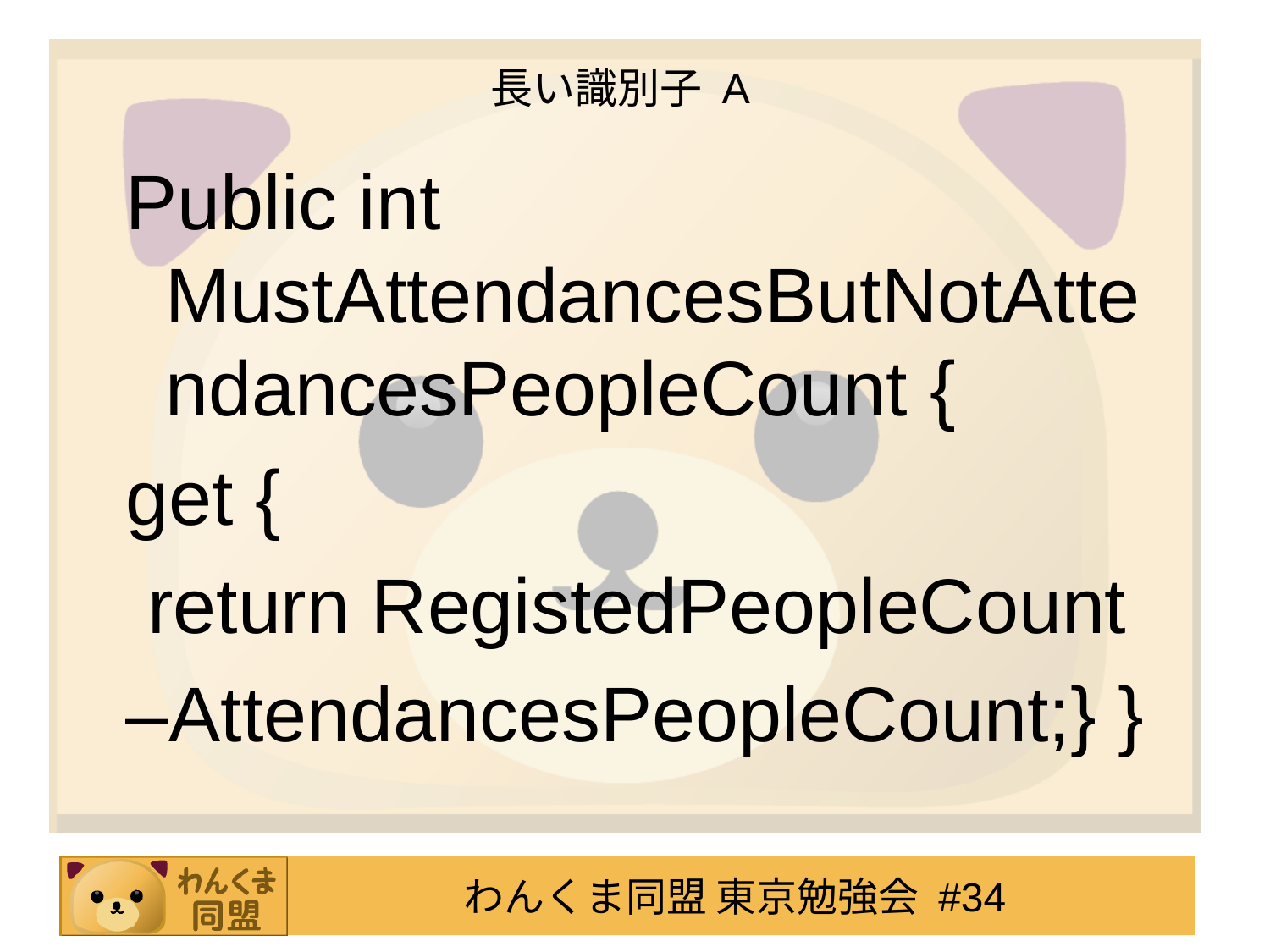

# 長い識別子 A
Public int MustAttendancesButNotAttendancesPeopleCount {
get {
 return RegistedPeopleCount
–AttendancesPeopleCount;} }